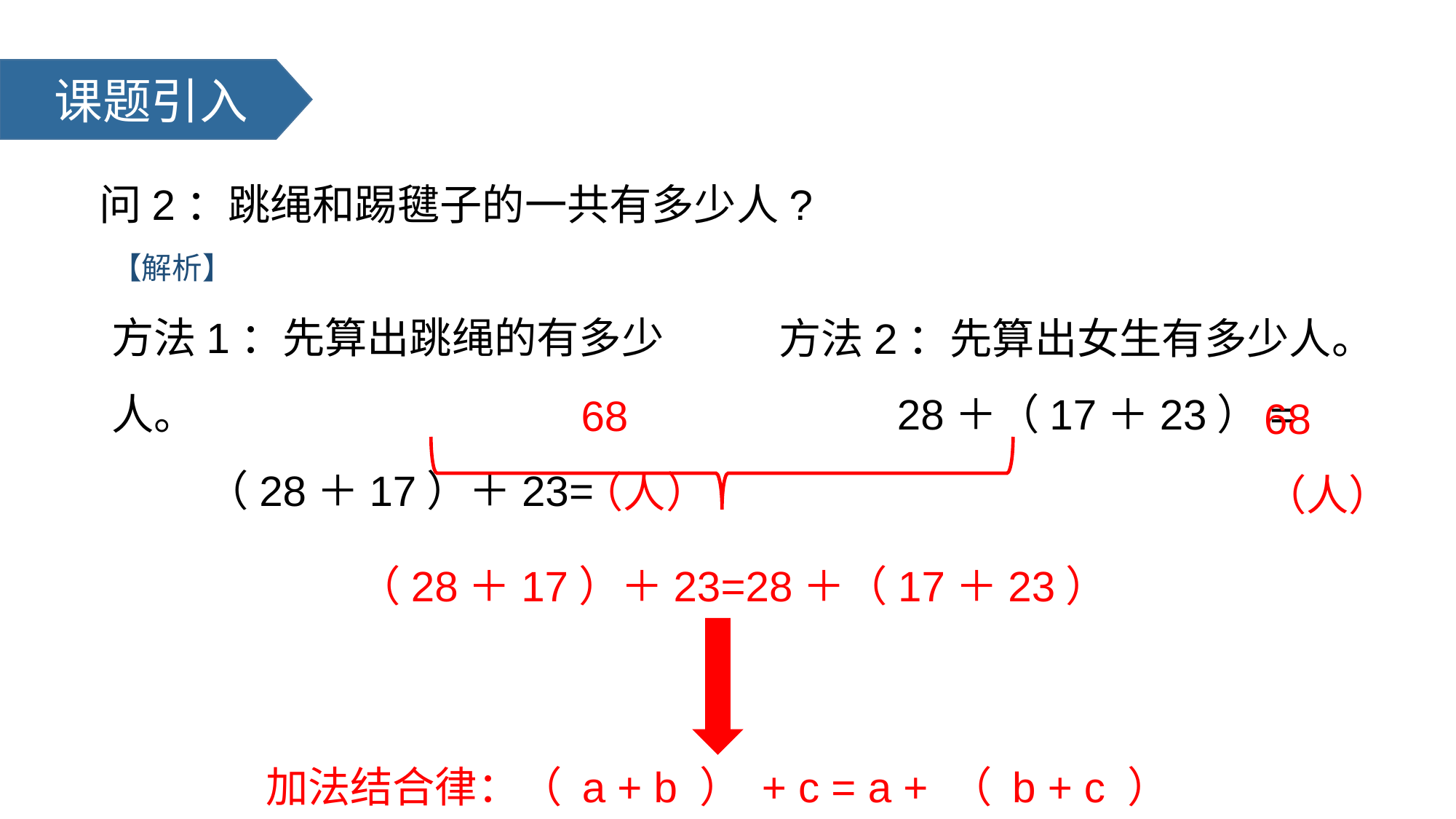

课题引入
问2：跳绳和踢毽子的一共有多少人?

【解析】
方法1：先算出跳绳的有多少人。
         （28＋17）＋23=
方法2：先算出女生有多少人。
          28＋（17＋23）=
68（人）
68（人）
（28＋17）＋23=28＋（17＋23）

加法结合律：（ a + b ） + c = a + （ b + c ）